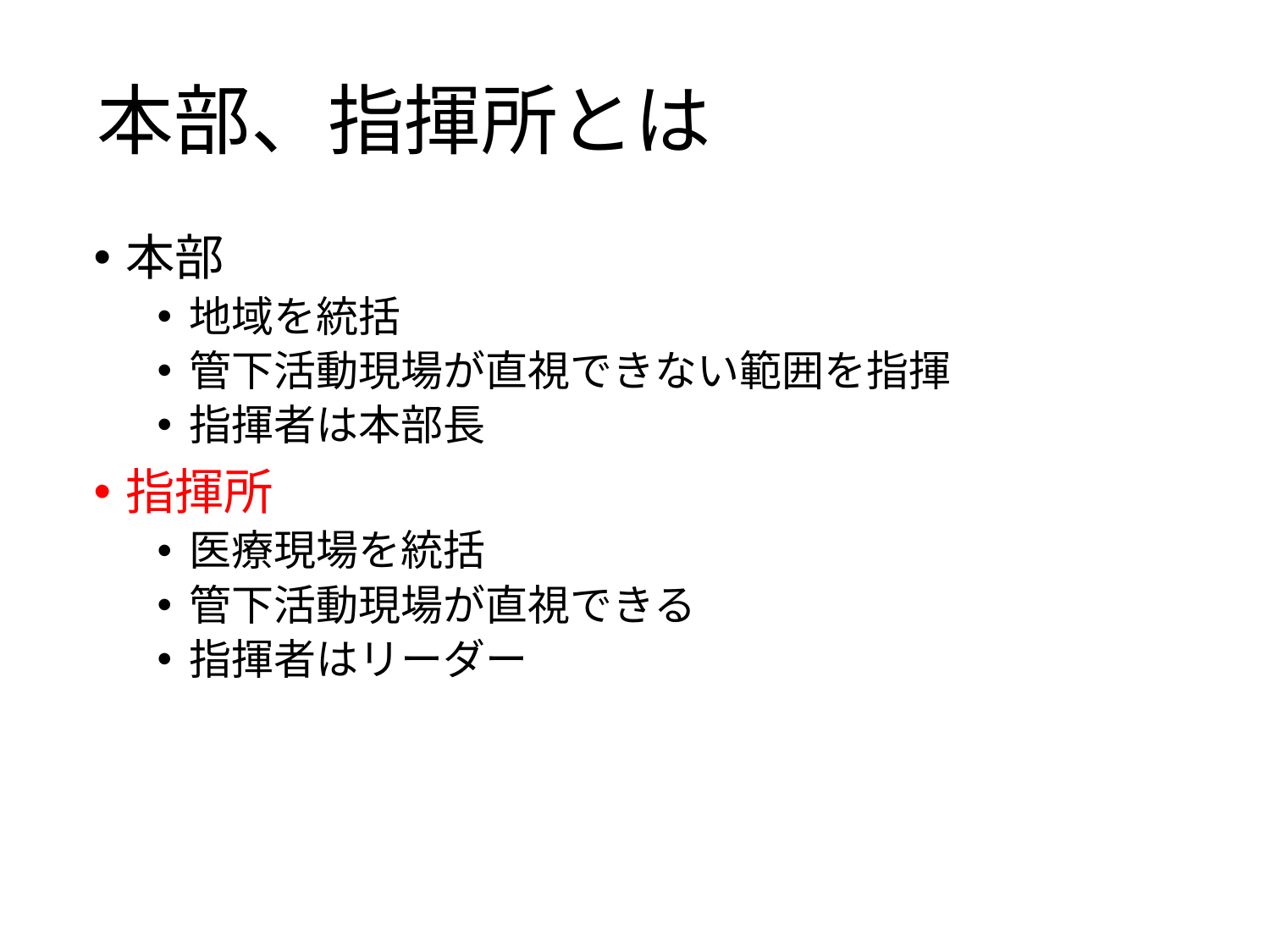

# 本部、指揮所とは
本部
地域を統括
管下活動現場が直視できない範囲を指揮
指揮者は本部長
指揮所
医療現場を統括
管下活動現場が直視できる
指揮者はリーダー